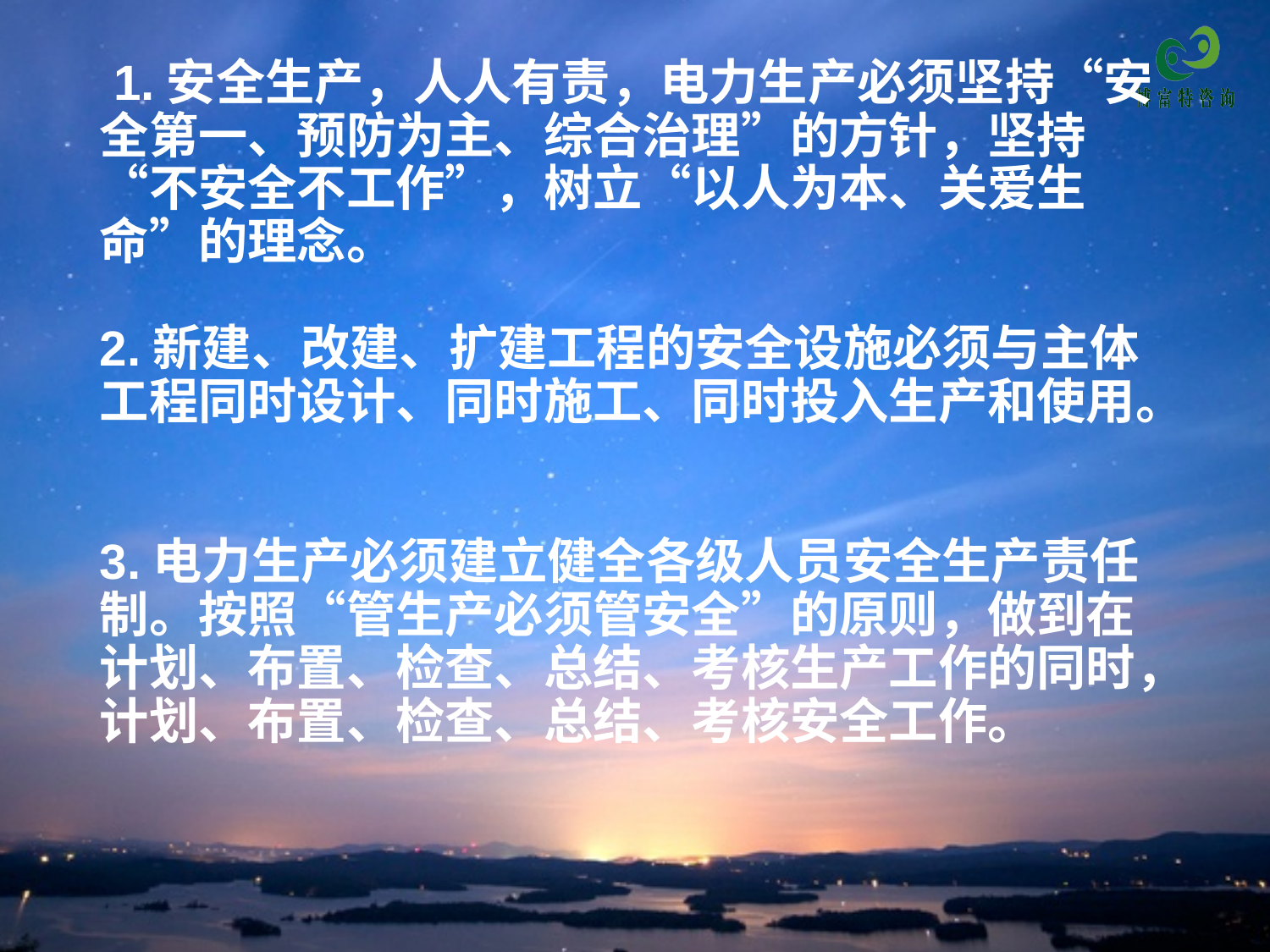

1.安全生产，人人有责，电力生产必须坚持“安全第一、预防为主、综合治理”的方针，坚持“不安全不工作”，树立“以人为本、关爱生命”的理念。
2.新建、改建、扩建工程的安全设施必须与主体工程同时设计、同时施工、同时投入生产和使用。
3.电力生产必须建立健全各级人员安全生产责任制。按照“管生产必须管安全”的原则，做到在计划、布置、检查、总结、考核生产工作的同时，计划、布置、检查、总结、考核安全工作。